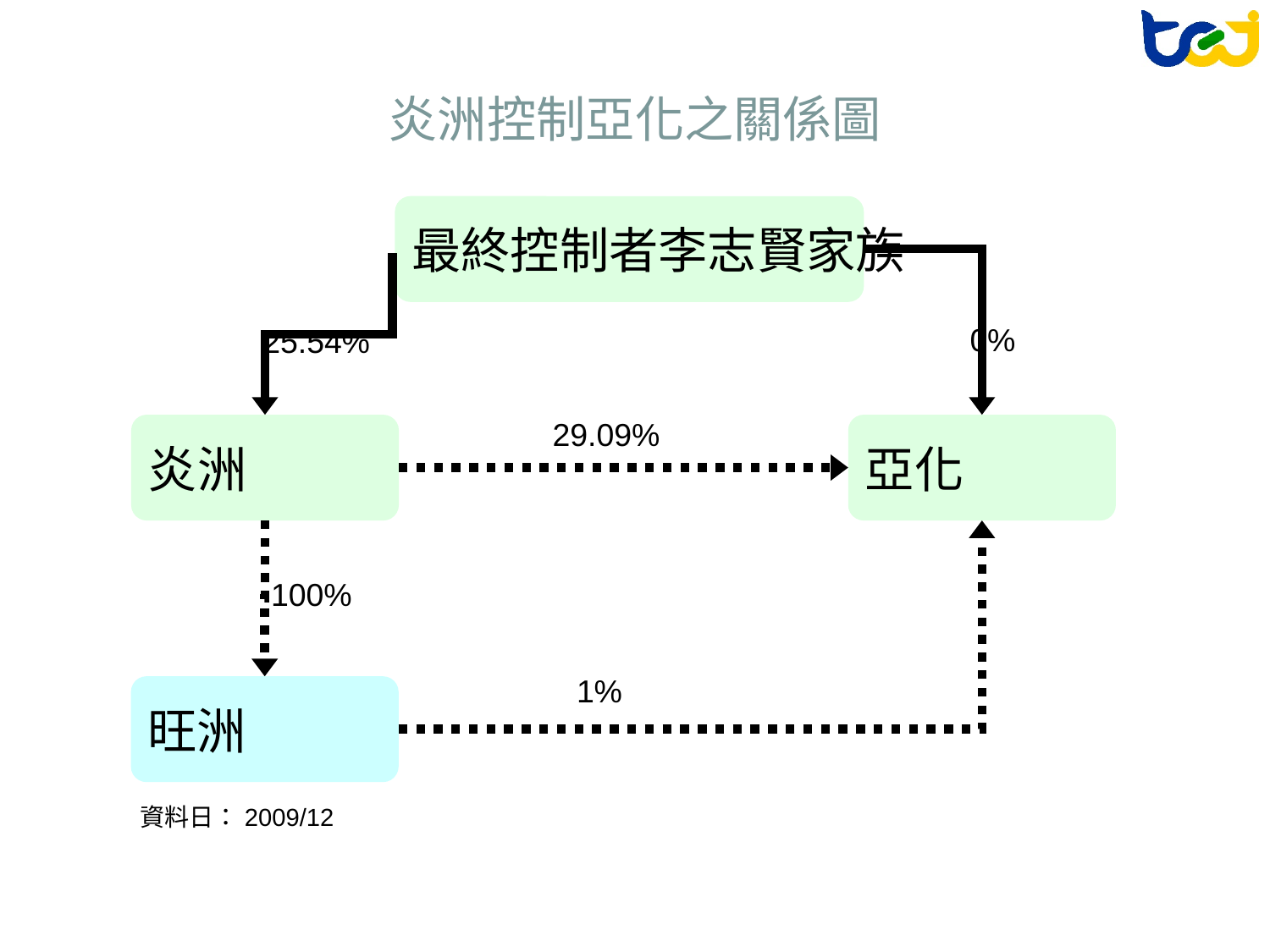

# 炎洲控制亞化之關係圖
最終控制者李志賢家族
0%
25.54%
29.09%
炎洲
亞化
100%
1%
旺洲
資料日：2009/12
37